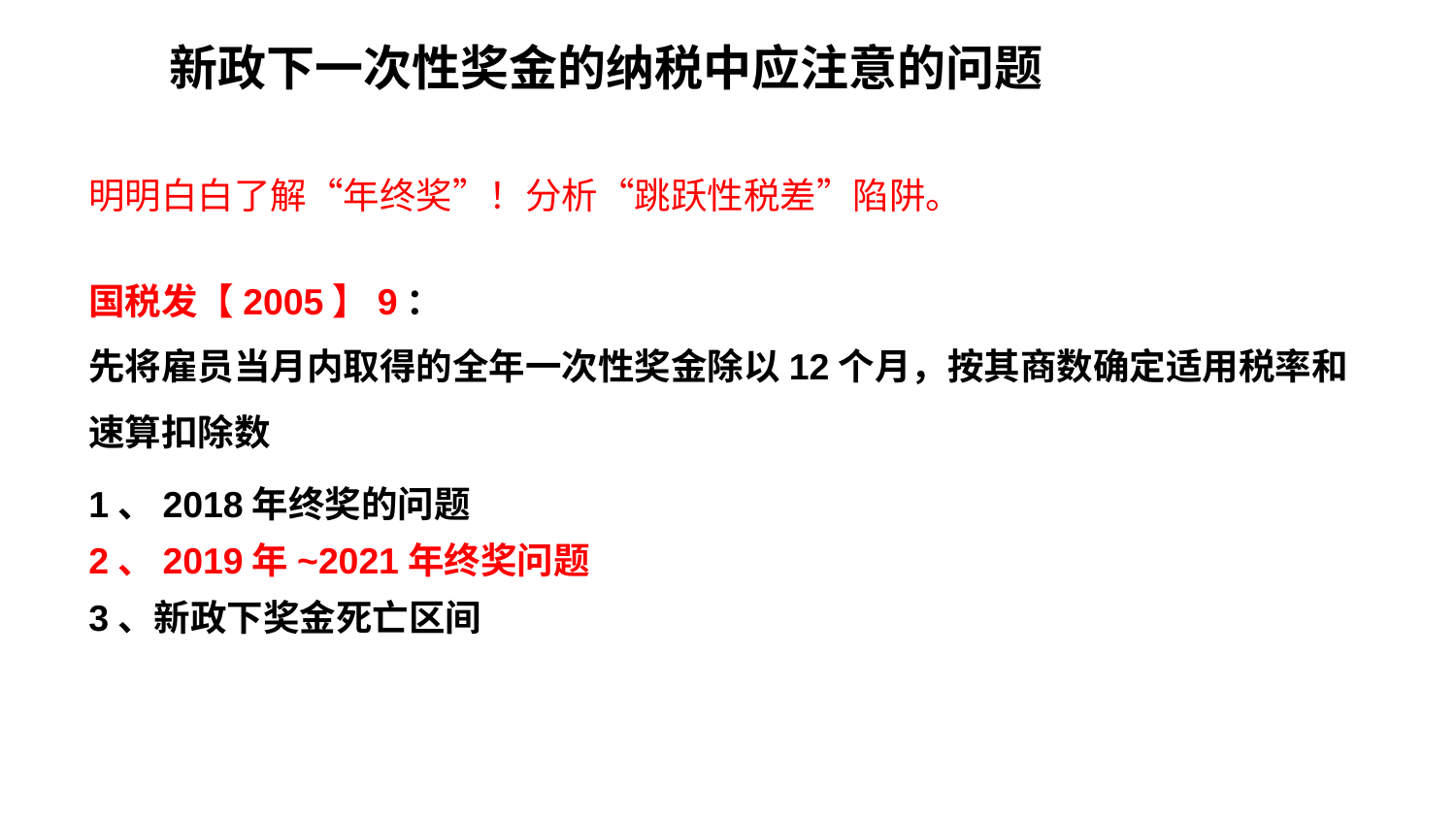

# 新政下一次性奖金的纳税中应注意的问题
明明白白了解“年终奖”！分析“跳跃性税差”陷阱。
国税发【2005】9：
先将雇员当月内取得的全年一次性奖金除以12个月，按其商数确定适用税率和速算扣除数
1、2018年终奖的问题
2、2019年~2021年终奖问题
3、新政下奖金死亡区间